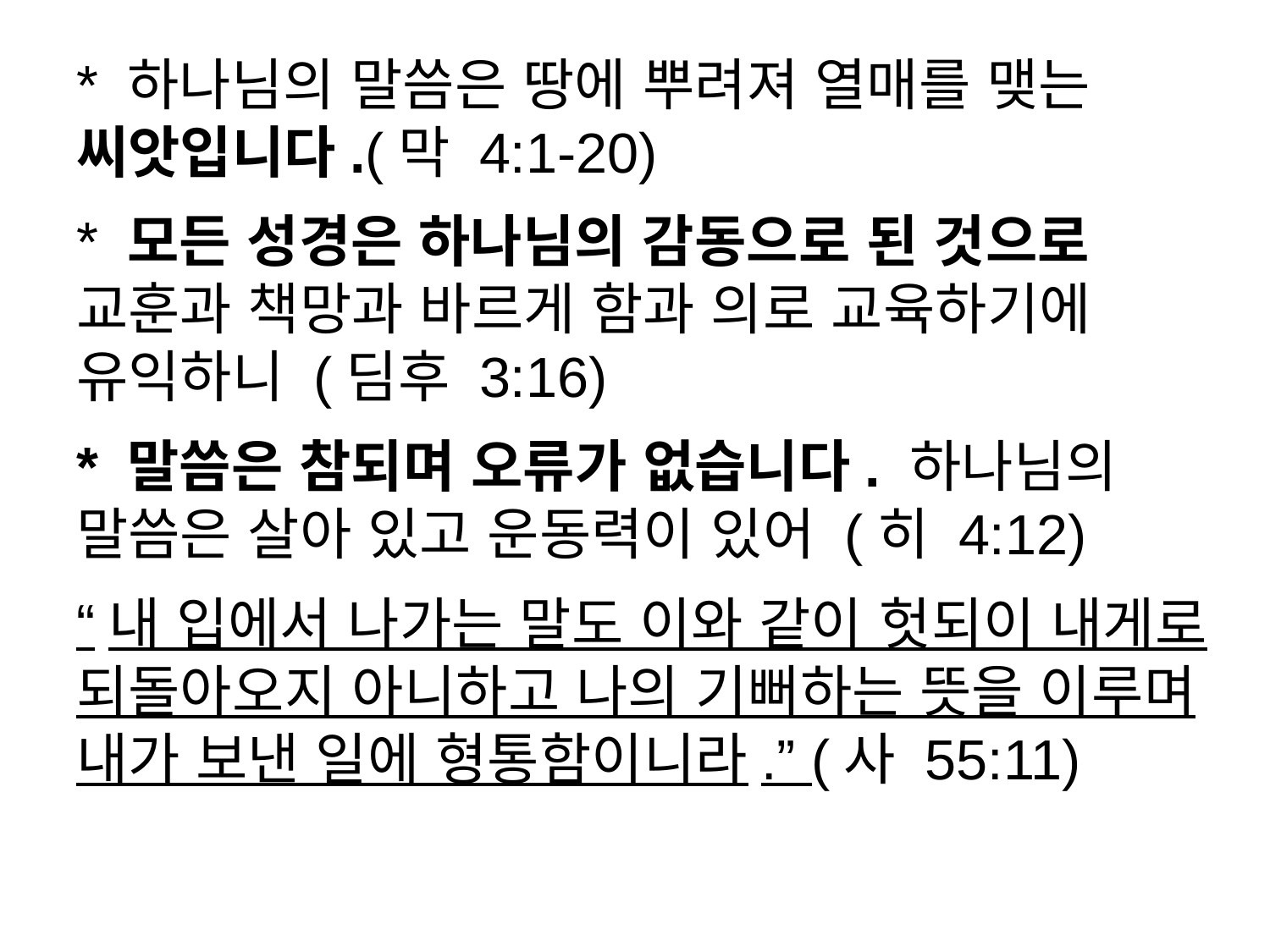

* 하나님의 말씀은 땅에 뿌려져 열매를 맺는 씨앗입니다.(막 4:1-20)
* 모든 성경은 하나님의 감동으로 된 것으로 교훈과 책망과 바르게 함과 의로 교육하기에 유익하니 (딤후 3:16)
* 말씀은 참되며 오류가 없습니다. 하나님의 말씀은 살아 있고 운동력이 있어 (히 4:12)
“내 입에서 나가는 말도 이와 같이 헛되이 내게로 되돌아오지 아니하고 나의 기뻐하는 뜻을 이루며 내가 보낸 일에 형통함이니라.” (사 55:11)